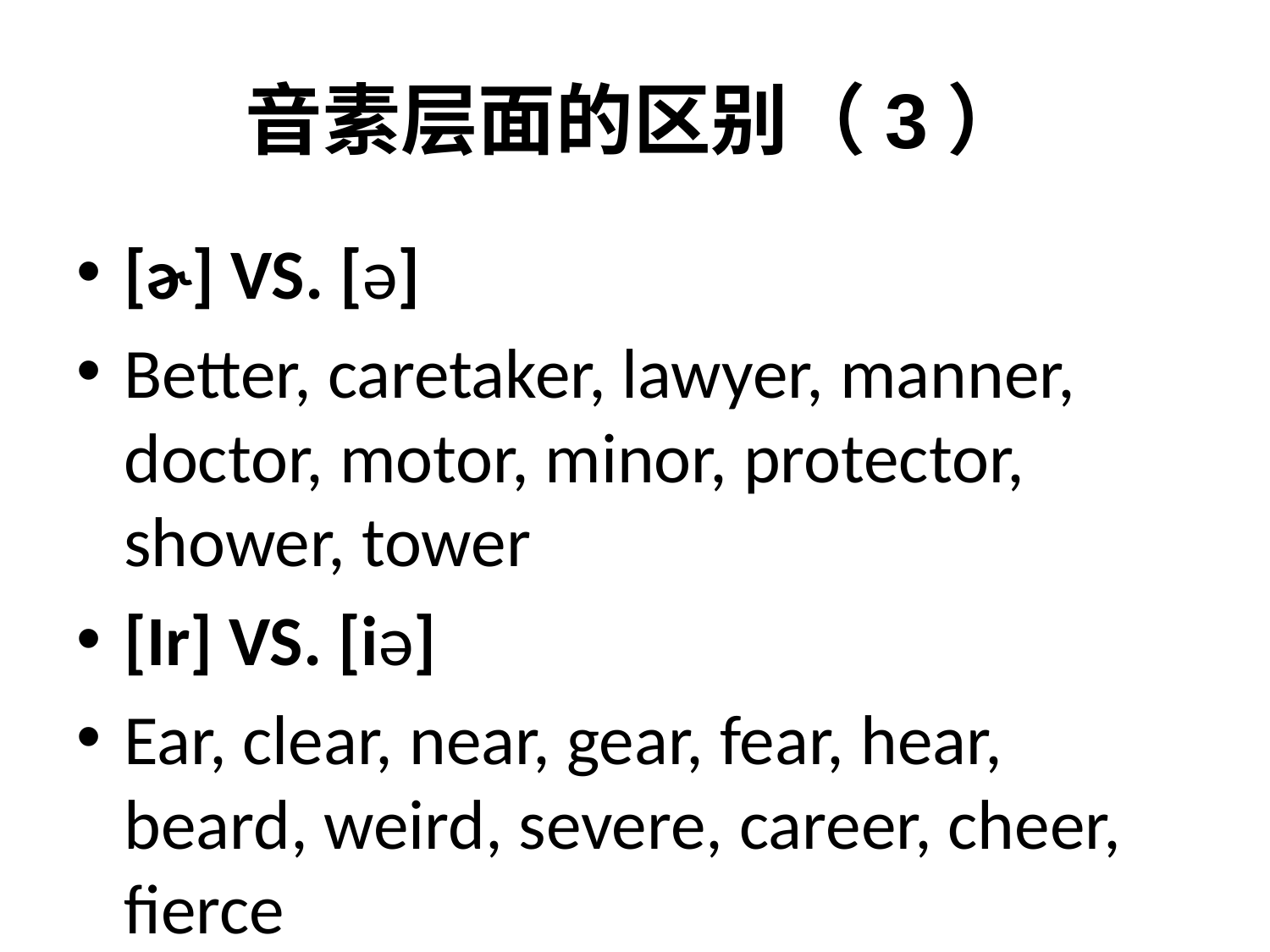

# 音素层面的区别（3）
[ɚ] VS. [ə]
Better, caretaker, lawyer, manner, doctor, motor, minor, protector, shower, tower
[Ir] VS. [iə]
Ear, clear, near, gear, fear, hear, beard, weird, severe, career, cheer, fierce